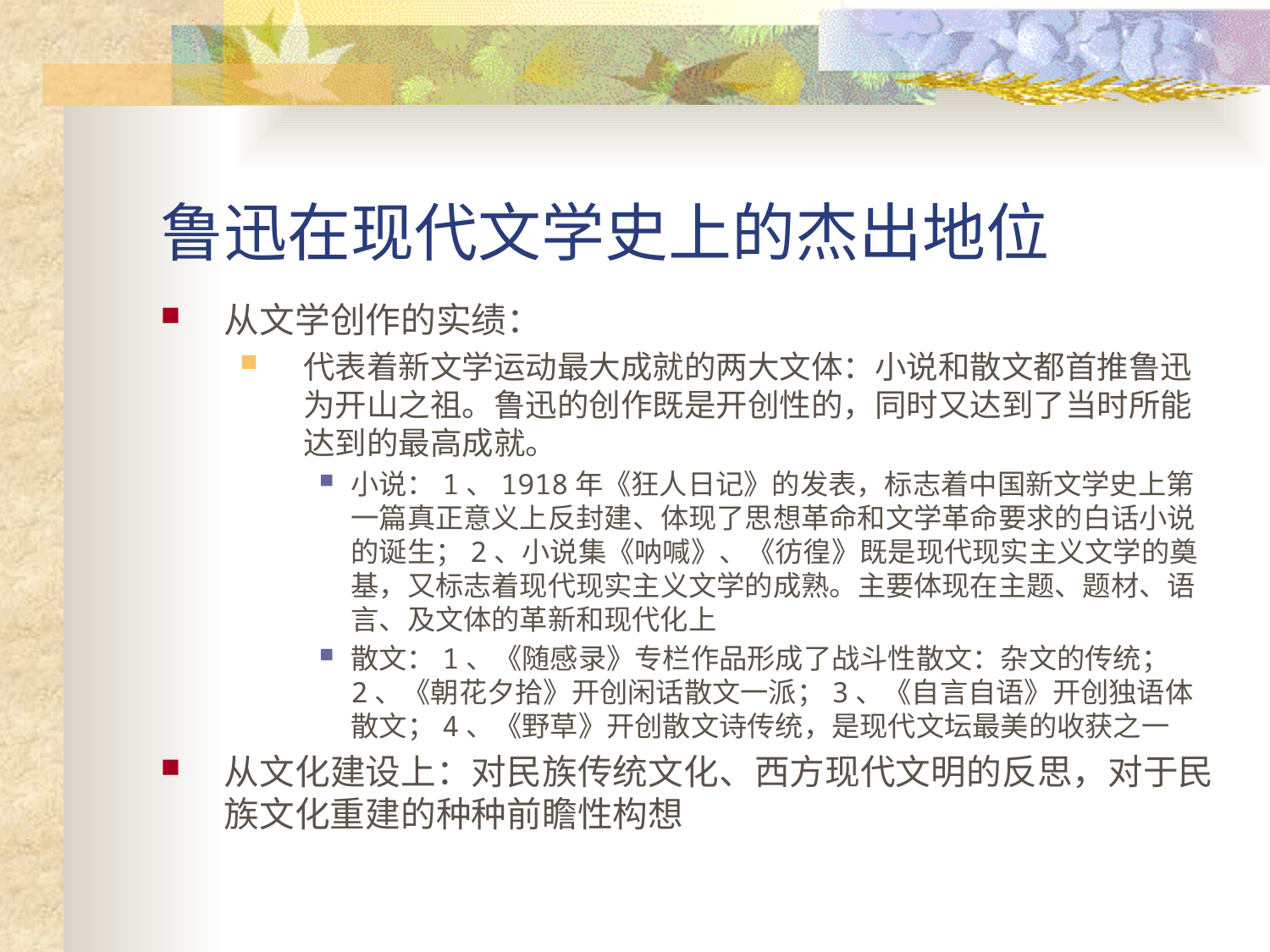

# 鲁迅在现代文学史上的杰出地位
从文学创作的实绩：
代表着新文学运动最大成就的两大文体：小说和散文都首推鲁迅为开山之祖。鲁迅的创作既是开创性的，同时又达到了当时所能达到的最高成就。
小说：1、1918年《狂人日记》的发表，标志着中国新文学史上第一篇真正意义上反封建、体现了思想革命和文学革命要求的白话小说的诞生；2、小说集《呐喊》、《彷徨》既是现代现实主义文学的奠基，又标志着现代现实主义文学的成熟。主要体现在主题、题材、语言、及文体的革新和现代化上
散文：1、《随感录》专栏作品形成了战斗性散文：杂文的传统；2、《朝花夕拾》开创闲话散文一派；3、《自言自语》开创独语体散文；4、《野草》开创散文诗传统，是现代文坛最美的收获之一
从文化建设上：对民族传统文化、西方现代文明的反思，对于民族文化重建的种种前瞻性构想